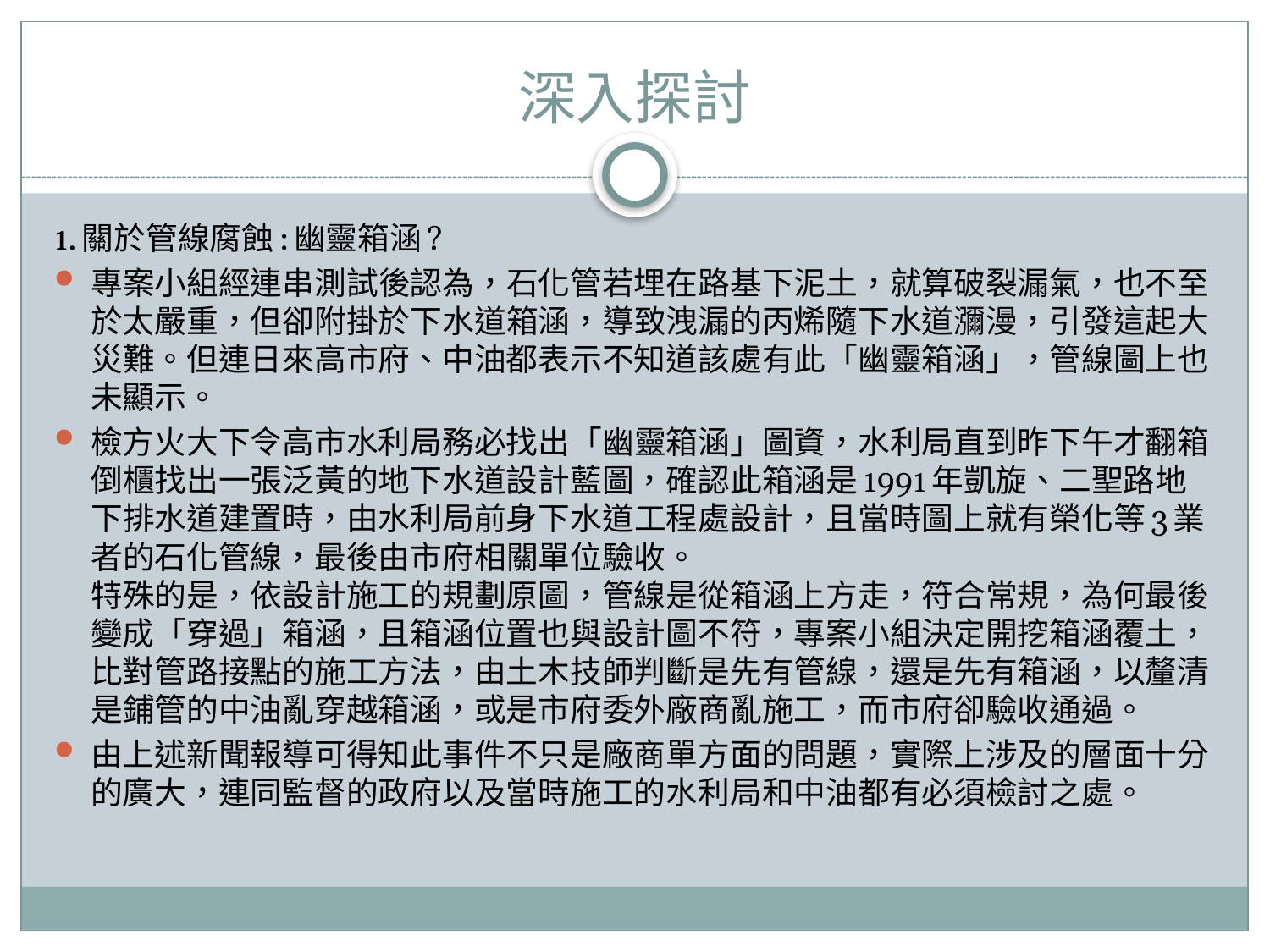

# 深入探討
1.關於管線腐蝕:幽靈箱涵?
專案小組經連串測試後認為，石化管若埋在路基下泥土，就算破裂漏氣，也不至於太嚴重，但卻附掛於下水道箱涵，導致洩漏的丙烯隨下水道瀰漫，引發這起大災難。但連日來高市府、中油都表示不知道該處有此「幽靈箱涵」，管線圖上也未顯示。
檢方火大下令高市水利局務必找出「幽靈箱涵」圖資，水利局直到昨下午才翻箱倒櫃找出一張泛黃的地下水道設計藍圖，確認此箱涵是1991年凱旋、二聖路地下排水道建置時，由水利局前身下水道工程處設計，且當時圖上就有榮化等3業者的石化管線，最後由市府相關單位驗收。
特殊的是，依設計施工的規劃原圖，管線是從箱涵上方走，符合常規，為何最後變成「穿過」箱涵，且箱涵位置也與設計圖不符，專案小組決定開挖箱涵覆土，比對管路接點的施工方法，由土木技師判斷是先有管線，還是先有箱涵，以釐清是鋪管的中油亂穿越箱涵，或是市府委外廠商亂施工，而市府卻驗收通過。
由上述新聞報導可得知此事件不只是廠商單方面的問題，實際上涉及的層面十分的廣大，連同監督的政府以及當時施工的水利局和中油都有必須檢討之處。